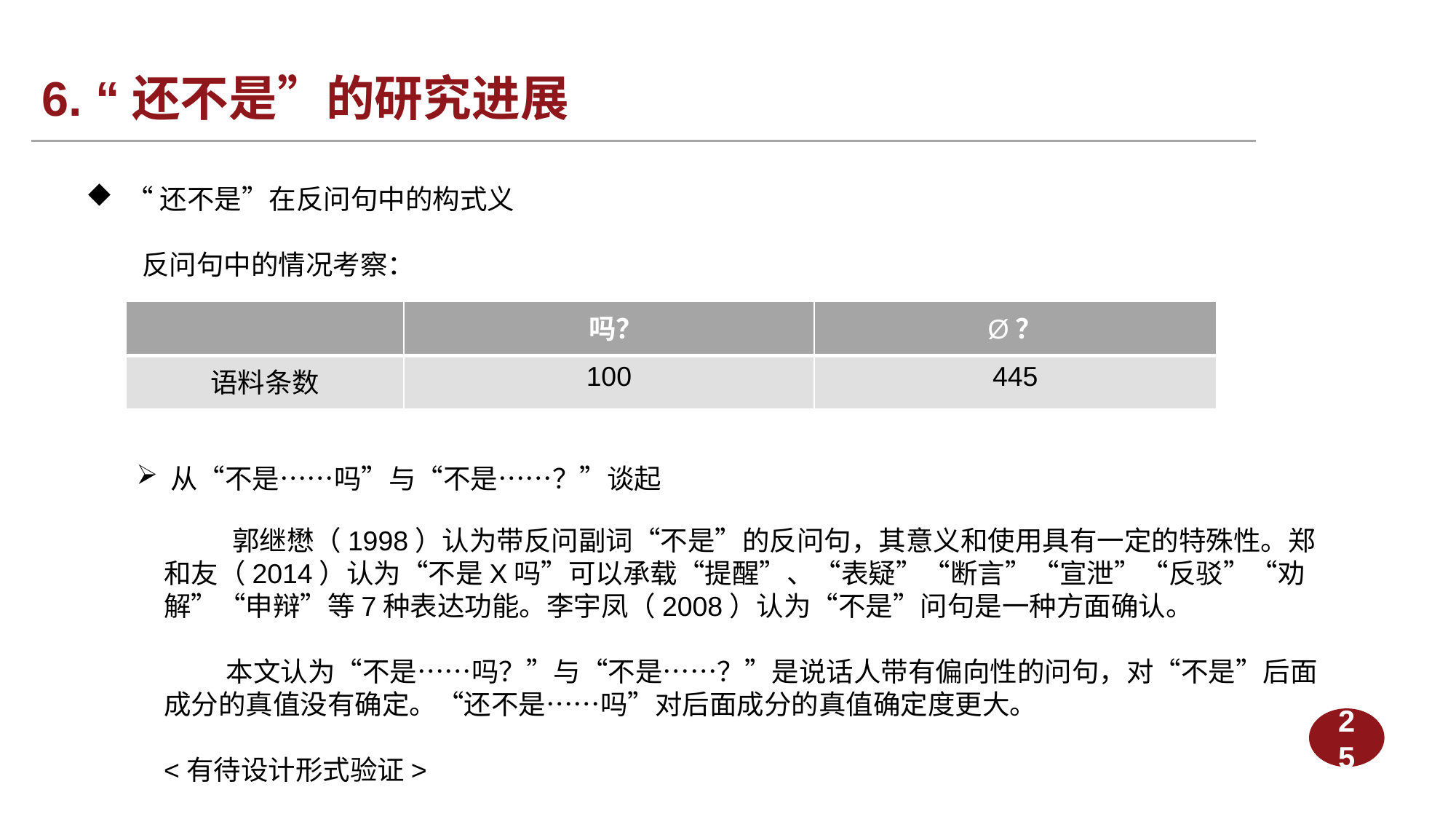

# 6. “还不是”的研究进展

 “还不是”在反问句中的构式义

        反问句中的情况考察：
|  | 吗？ | Ø？ |
| --- | --- | --- |
| 语料条数 | 100 | 445 |
从“不是……吗”与“不是……？”谈起

          郭继懋（1998）认为带反问副词“不是”的反问句，其意义和使用具有一定的特殊性。郑和友（2014）认为“不是X吗”可以承载“提醒”、“表疑”“断言”“宣泄”“反驳”“劝解”“申辩”等7种表达功能。李宇凤（2008）认为“不是”问句是一种方面确认。

         本文认为“不是……吗？”与“不是……？”是说话人带有偏向性的问句，对“不是”后面成分的真值没有确定。“还不是……吗”对后面成分的真值确定度更大。

<有待设计形式验证>

25